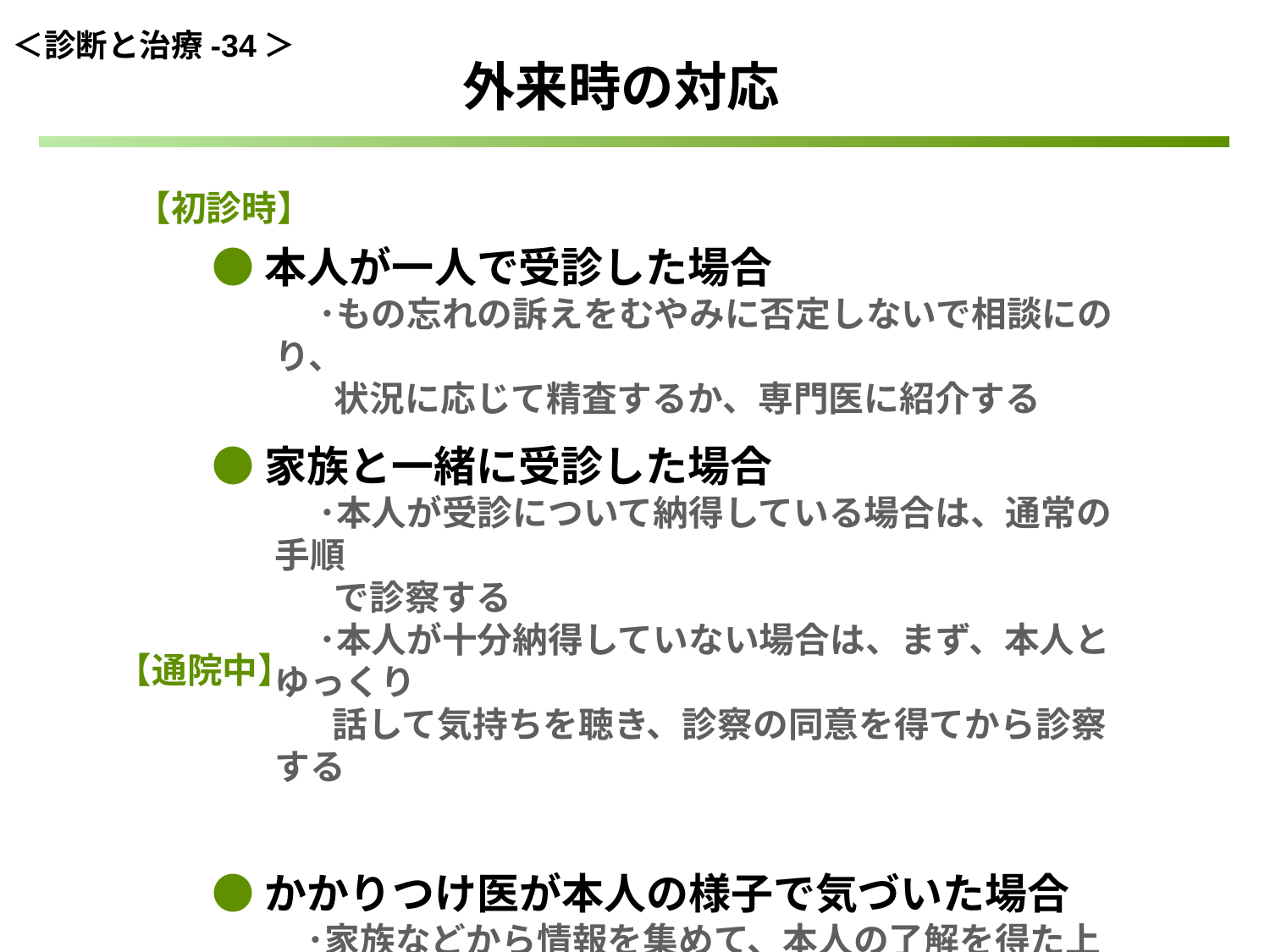

＜診断と治療-34＞
外来時の対応

【初診時】
●本人が一人で受診した場合
　　　･もの忘れの訴えをむやみに否定しないで相談にのり、
　　　  状況に応じて精査するか、専門医に紹介する
●家族と一緒に受診した場合
　　　･本人が受診について納得している場合は、通常の手順
　　　  で診察する
　　　･本人が十分納得していない場合は、まず、本人とゆっくり
　　　  話して気持ちを聴き、診察の同意を得てから診察する

●かかりつけ医が本人の様子で気づいた場合
　　   ･家族などから情報を集めて、本人の了解を得た上で
　    　精査するか、専門医に紹介する
【通院中】